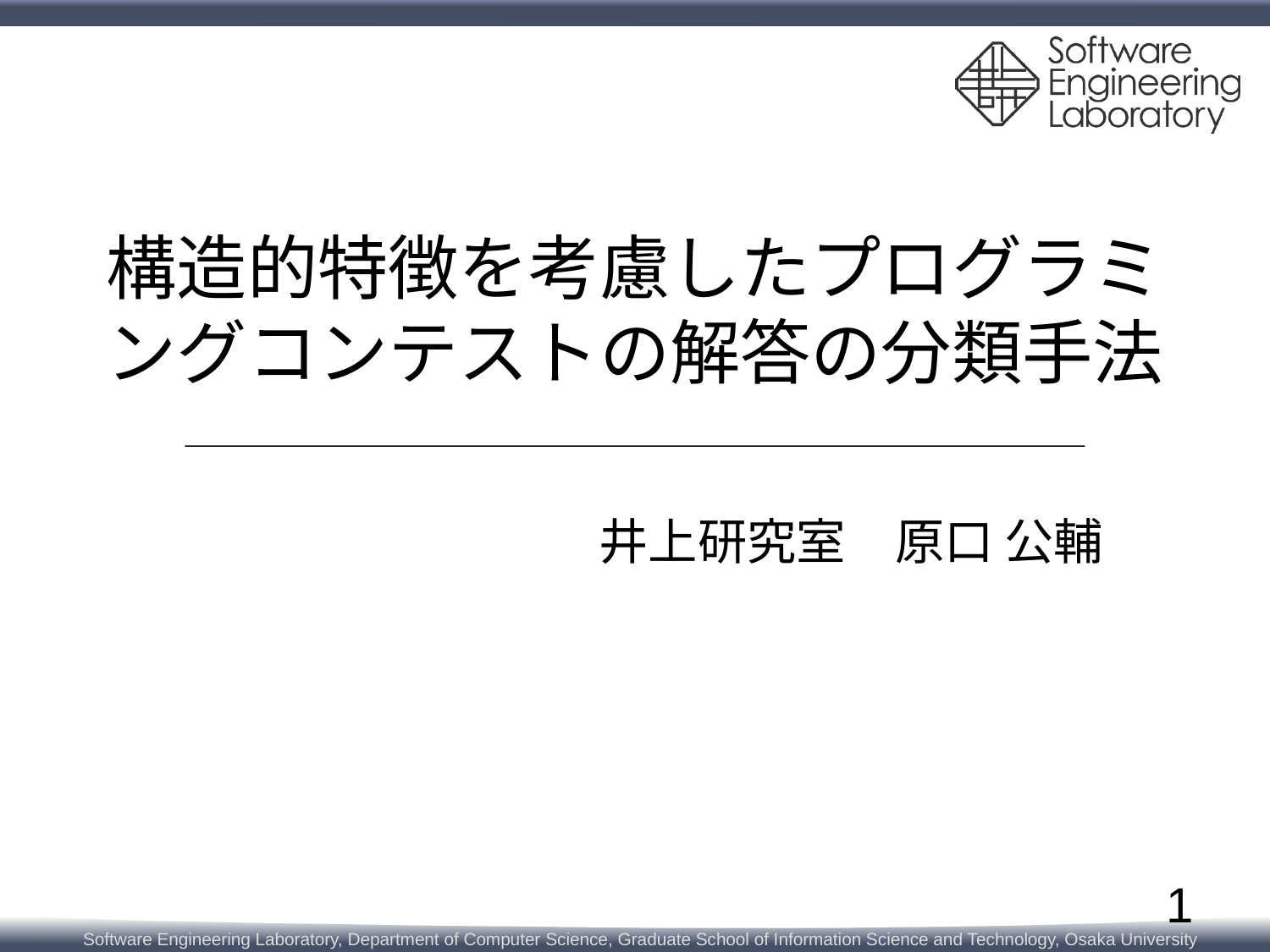

# 構造的特徴を考慮したプログラミングコンテストの解答の分類手法
井上研究室　原口 公輔
1